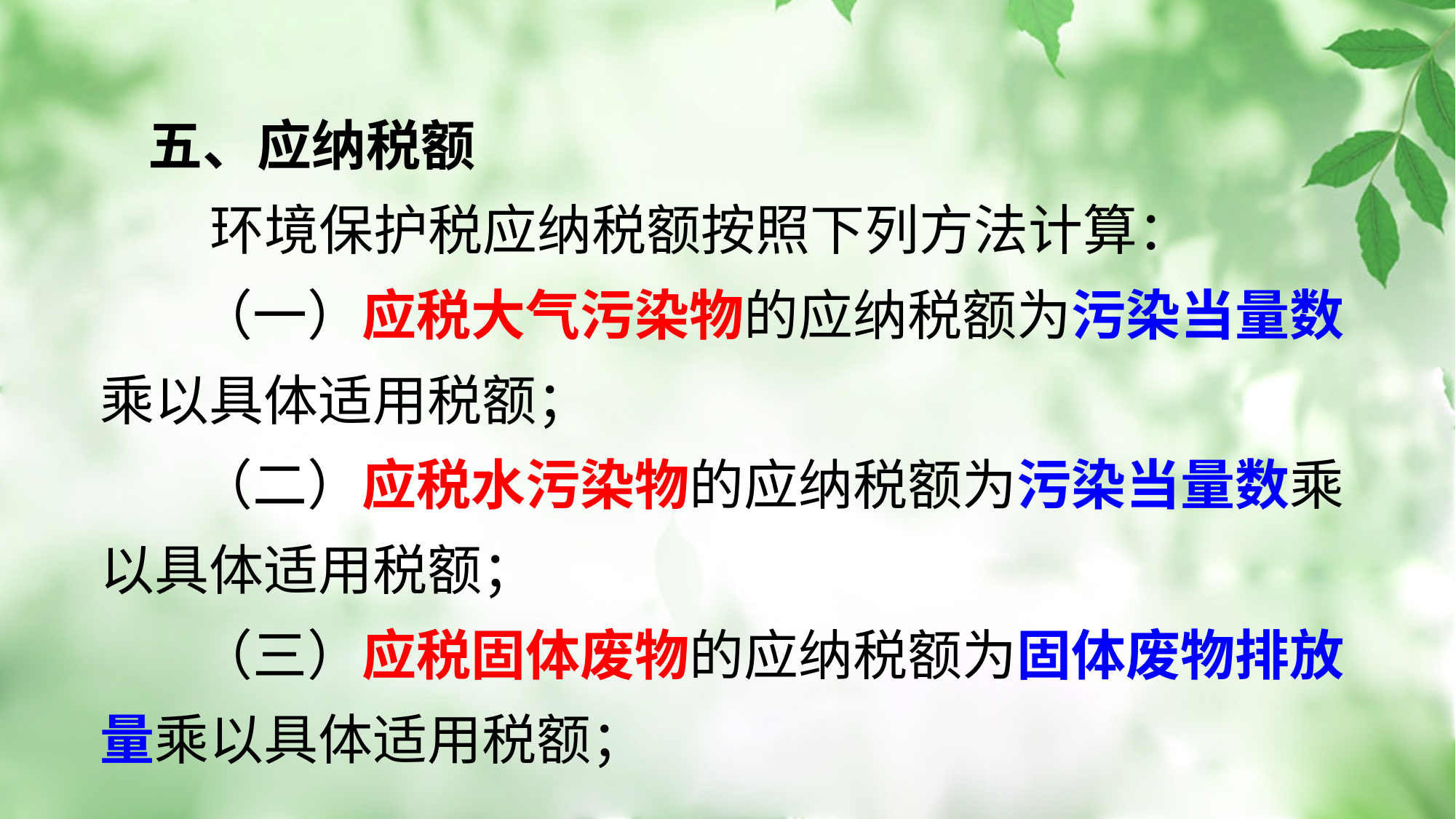

五、应纳税额
    环境保护税应纳税额按照下列方法计算：
   （一）应税大气污染物的应纳税额为污染当量数乘以具体适用税额；
   （二）应税水污染物的应纳税额为污染当量数乘以具体适用税额；
   （三）应税固体废物的应纳税额为固体废物排放量乘以具体适用税额；